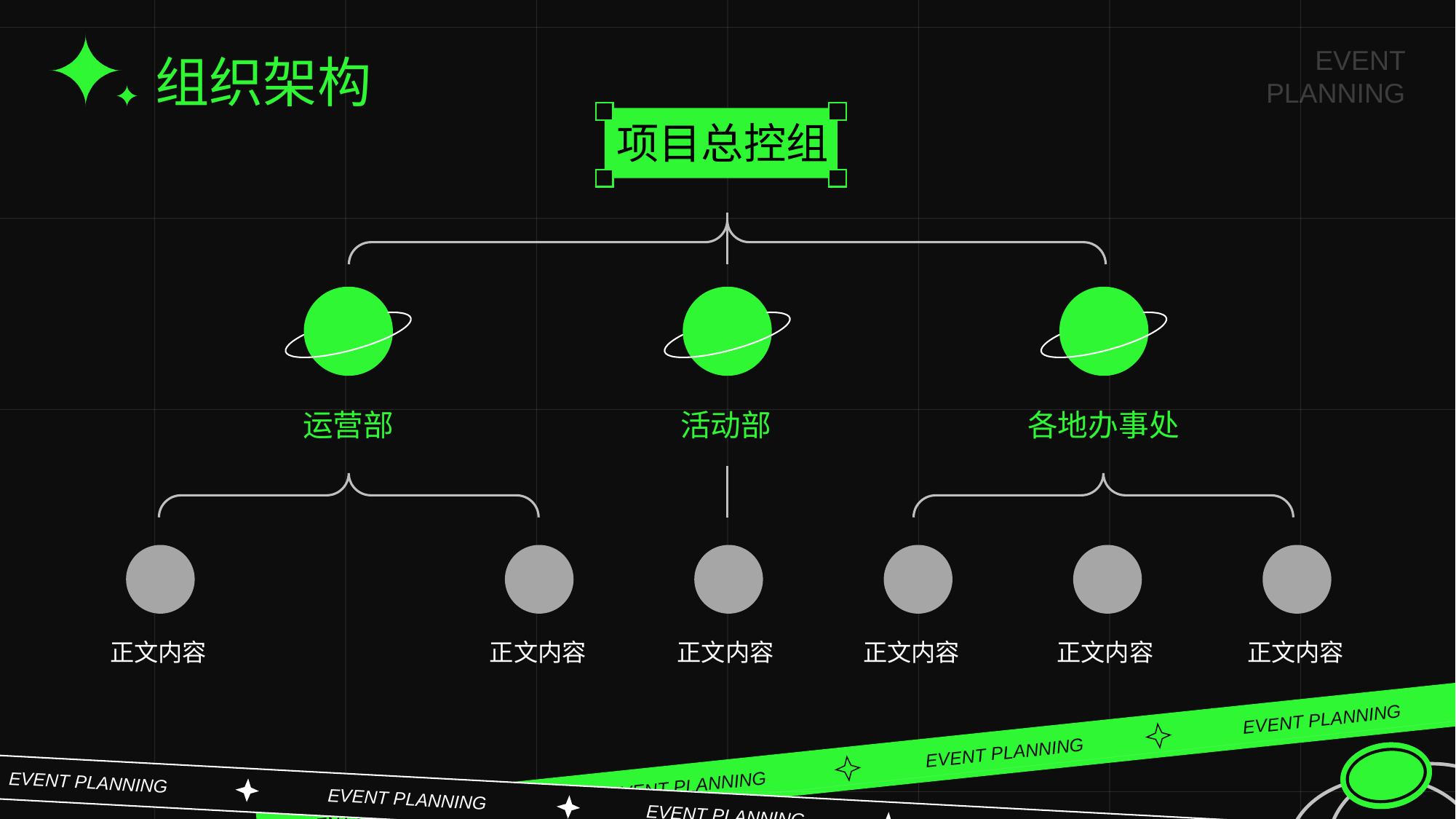

# 组织架构

项目总控组

运营部
活动部
各地办事处

正文内容
正文内容
正文内容
正文内容
正文内容
正文内容

25